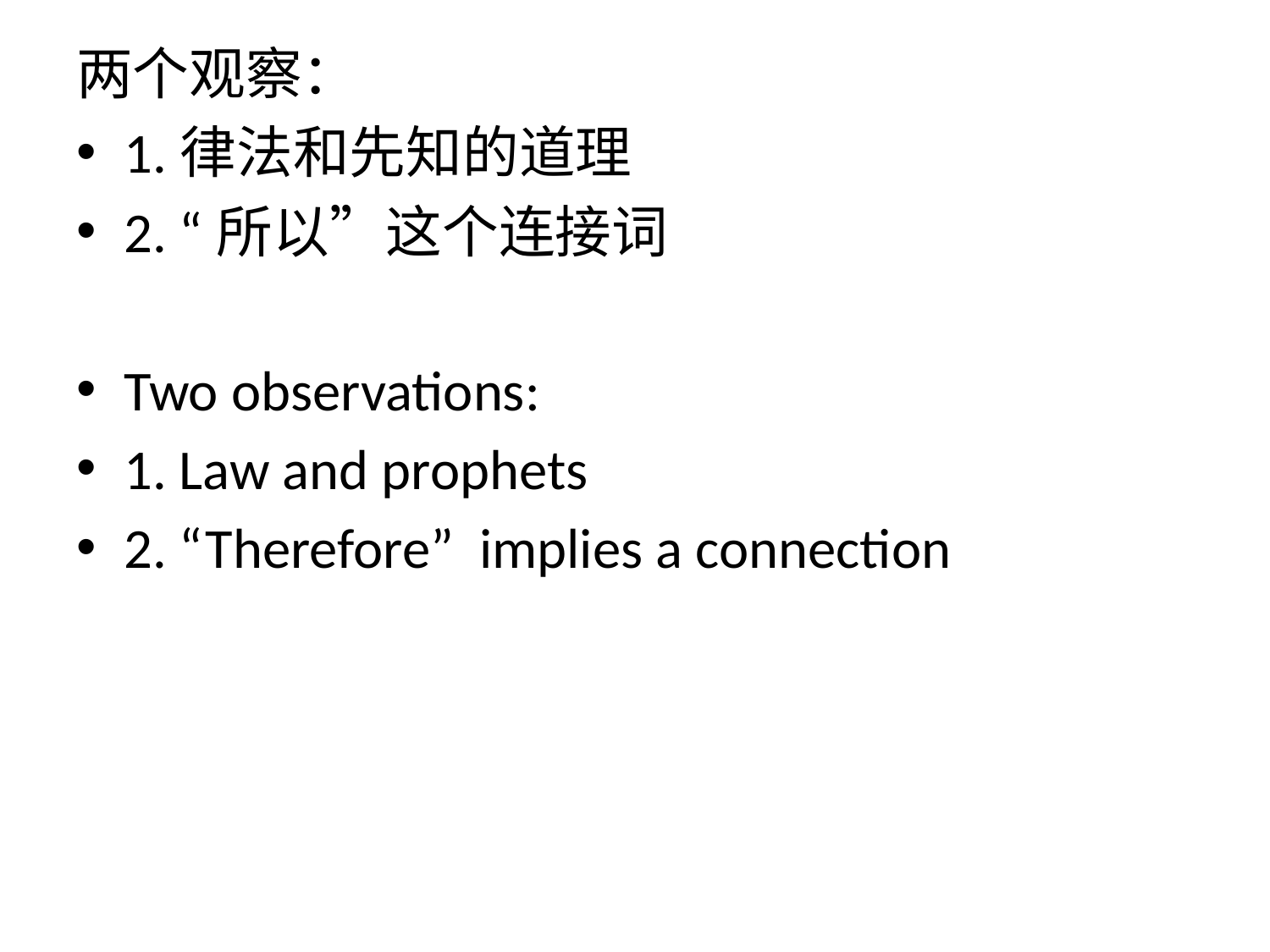

两个观察：
1.律法和先知的道理
2. “所以”这个连接词

Two observations:
1. Law and prophets
2. “Therefore”  implies a connection